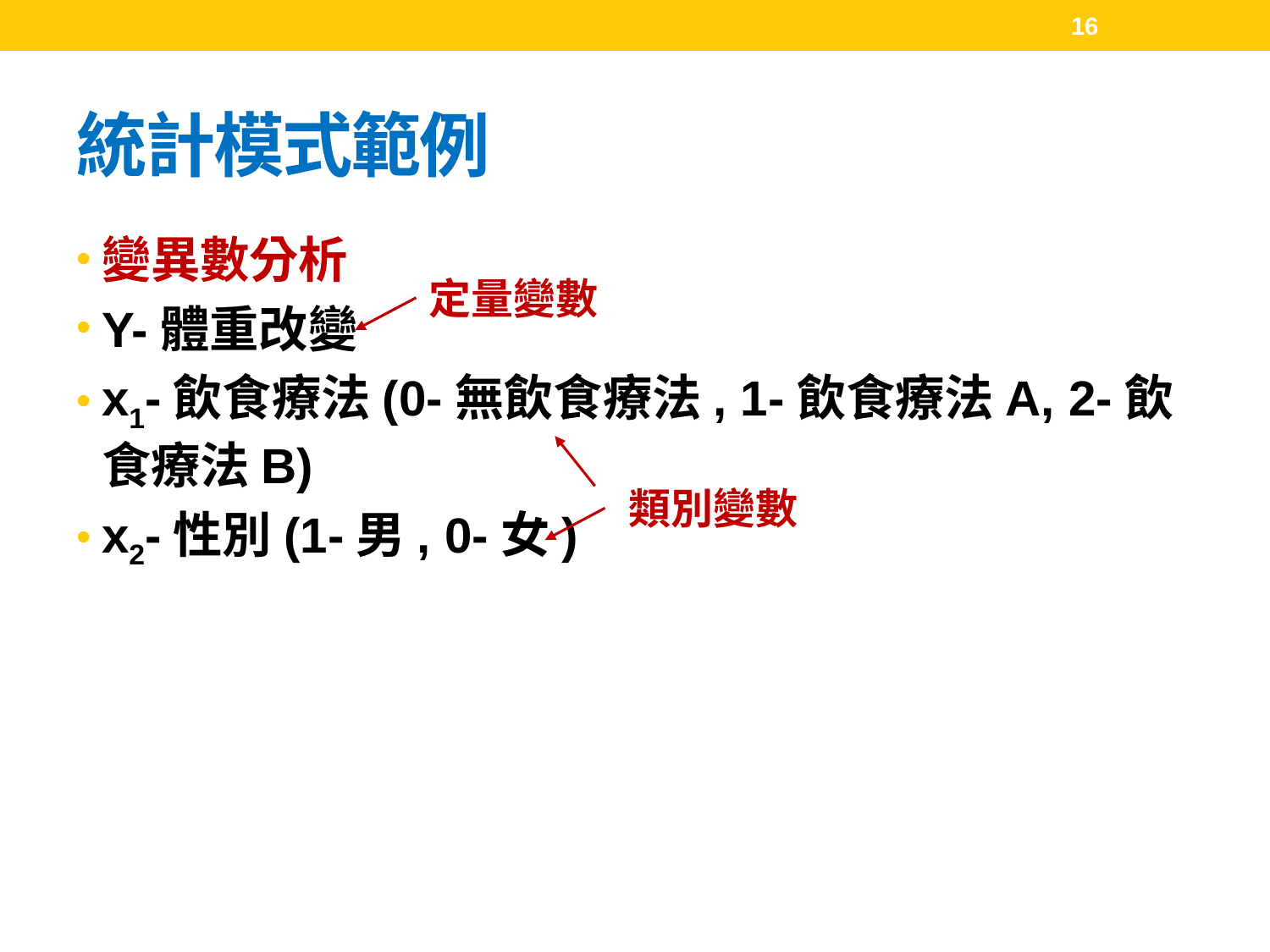

16
# 統計模式範例
變異數分析
Y-體重改變
x1-飲食療法(0-無飲食療法, 1-飲食療法A, 2-飲食療法B)
x2-性別(1-男, 0-女)

定量變數
類別變數